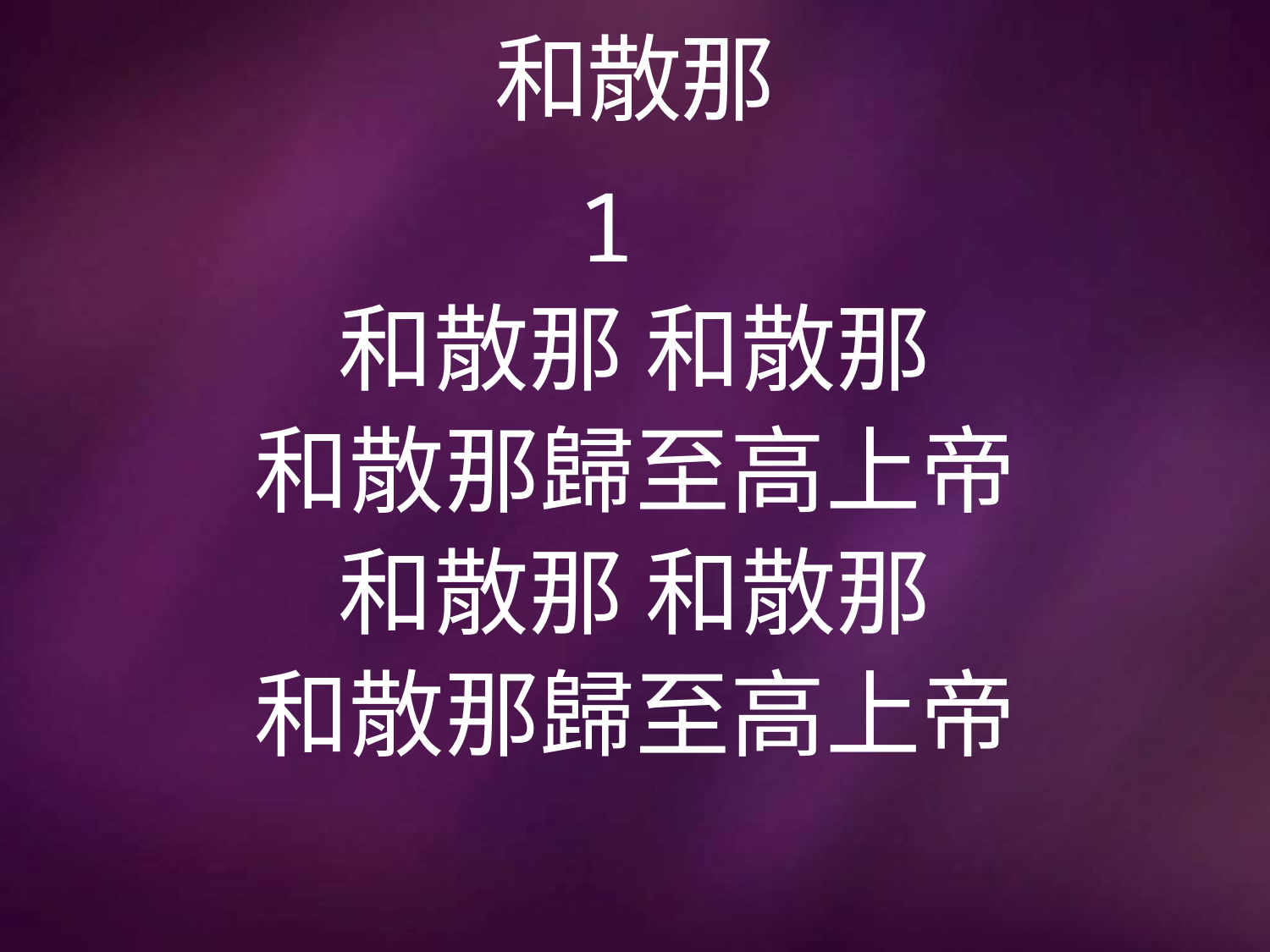

# 和散那
1
和散那 和散那
和散那歸至高上帝
和散那 和散那
和散那歸至高上帝